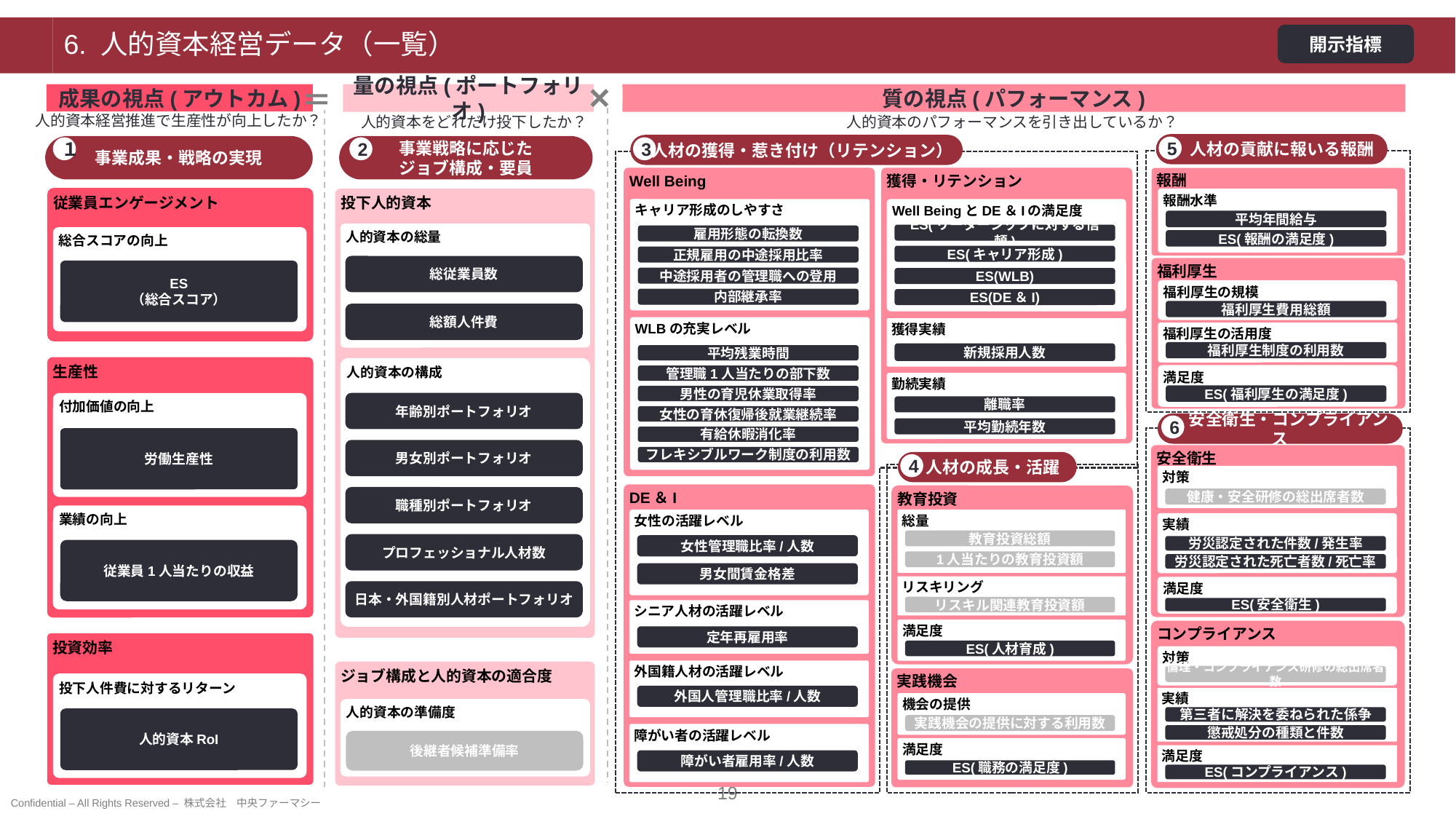

# 6. 人的資本経営データ（一覧）
開示指標

質の視点(パフォーマンス)
成果の視点(アウトカム)
量の視点(ポートフォリオ)

＝
×
人的資本経営推進で生産性が向上したか？
人的資本をどれだけ投下したか？
人的資本のパフォーマンスを引き出しているか？
　 人材の貢献に報いる報酬
  人材の獲得・惹き付け（リテンション）
事業戦略に応じた
ジョブ構成・要員
事業成果・戦略の実現
5
１
3
2

Well Being
獲得・リテンション
報酬
従業員エンゲージメント
投下人的資本
報酬水準
キャリア形成のしやすさ
Well BeingとDE＆Iの満足度
平均年間給与
人的資本の総量
ES(リーダーシップに対する信頼)
雇用形態の転換数
総合スコアの向上
ES(報酬の満足度)
ES(キャリア形成)
正規雇用の中途採用比率
総従業員数
福利厚生
ES
（総合スコア）
中途採用者の管理職への登用
ES(WLB)
福利厚生の規模
内部継承率
ES(DE＆I)
福利厚生費用総額
総額人件費
WLBの充実レベル
獲得実績
福利厚生の活用度
福利厚生制度の利用数
新規採用人数
平均残業時間
生産性
人的資本の構成
満足度
管理職1人当たりの部下数
勤続実績
ES(福利厚生の満足度)
男性の育児休業取得率
年齢別ポートフォリオ
付加価値の向上
離職率
女性の育休復帰後就業継続率
　安全衛生・コンプライアンス
6
平均勤続年数
有給休暇消化率

労働生産性
男女別ポートフォリオ
安全衛生
フレキシブルワーク制度の利用数
  人材の成長・活躍
4

対策
DE＆I
教育投資
職種別ポートフォリオ
健康・安全研修の総出席者数
業績の向上
女性の活躍レベル
総量
実績
教育投資総額
プロフェッショナル人材数
女性管理職比率/人数
労災認定された件数/発生率
従業員1人当たりの収益
1人当たりの教育投資額
労災認定された死亡者数/死亡率
男女間賃金格差
リスキリング
満足度
日本・外国籍別人材ポートフォリオ
リスキル関連教育投資額
ES(安全衛生)
シニア人材の活躍レベル
満足度
コンプライアンス
定年再雇用率
投資効率
ES(人材育成)
対策
外国籍人材の活躍レベル
ジョブ構成と人的資本の適合度
倫理・コンプライアンス研修の総出席者数
実践機会
投下人件費に対するリターン
外国人管理職比率/人数
実績
機会の提供
人的資本の準備度
第三者に解決を委ねられた係争
人的資本RoI
実践機会の提供に対する利用数
障がい者の活躍レベル
懲戒処分の種類と件数
後継者候補準備率
満足度
満足度
障がい者雇用率/人数
ES(職務の満足度)
ES(コンプライアンス)
19